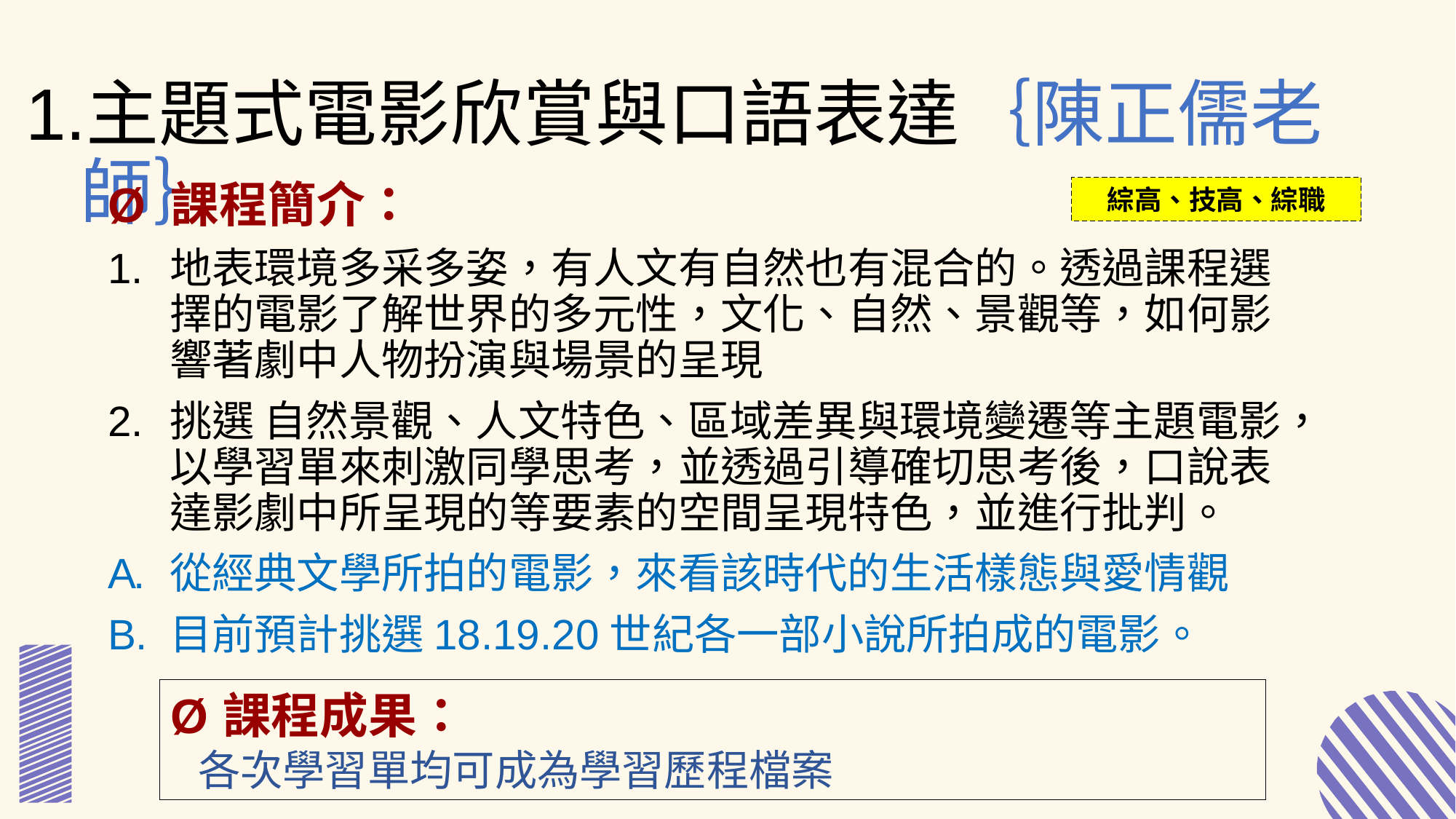

主題式電影欣賞與口語表達｛陳正儒老師｝
Ø 課程簡介：
地表環境多采多姿，有人文有自然也有混合的。透過課程選擇的電影了解世界的多元性，文化、自然、景觀等，如何影響著劇中人物扮演與場景的呈現
挑選 自然景觀、人文特色、區域差異與環境變遷等主題電影，以學習單來刺激同學思考，並透過引導確切思考後，口說表達影劇中所呈現的等要素的空間呈現特色，並進行批判。
從經典文學所拍的電影，來看該時代的生活樣態與愛情觀
目前預計挑選18.19.20世紀各一部小說所拍成的電影。
綜高、技高、綜職
Ø 課程成果：
各次學習單均可成為學習歷程檔案